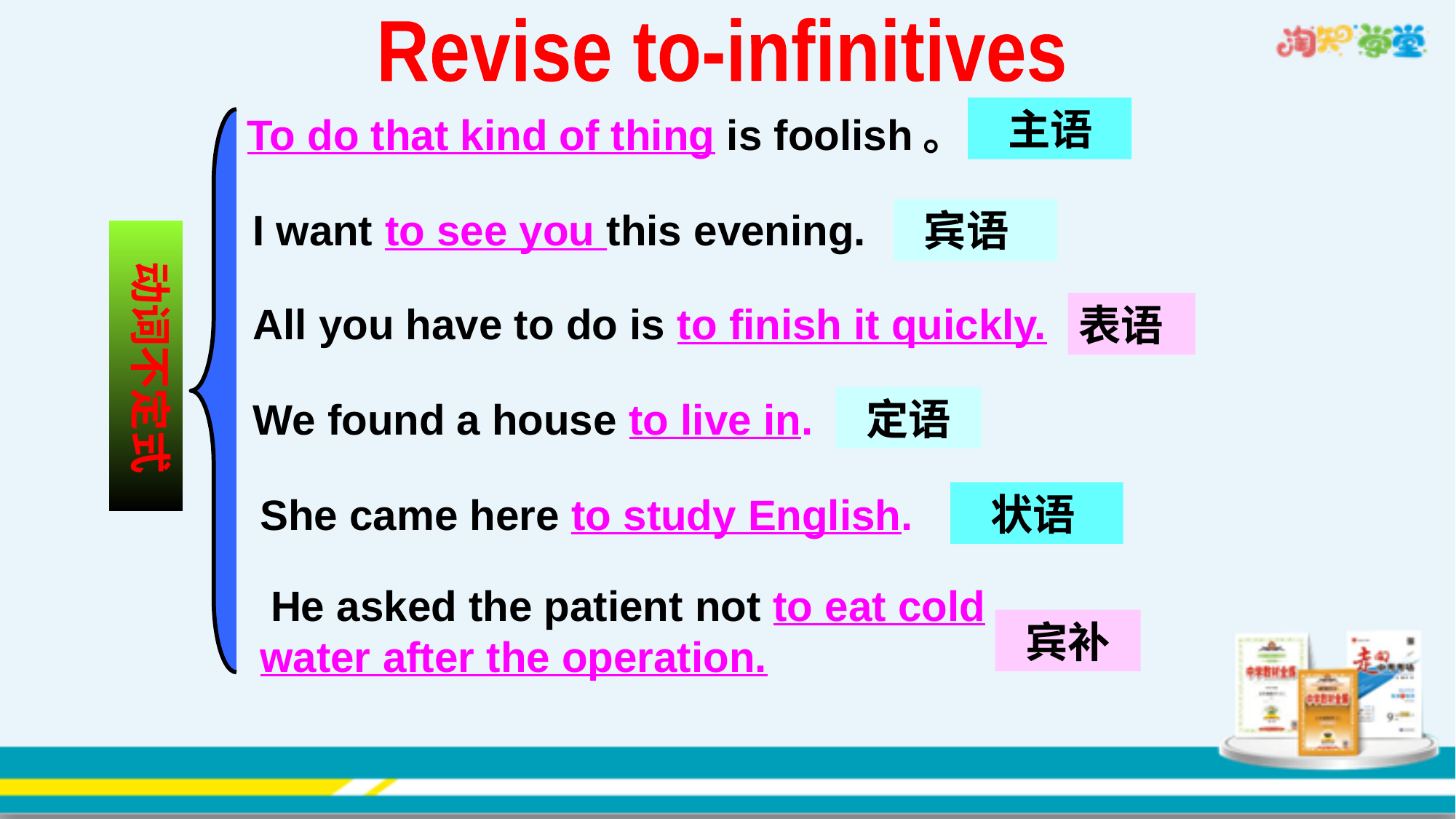

Revise to-infinitives
  主语
To do that kind of thing is foolish。

I want to see you this evening.
 宾语
  动词不定式
All you have to do is to finish it quickly.
表语
We found a house to live in.
 定语
She came here to study English.
  状语
 He asked the patient not to eat cold water after the operation.
 宾补